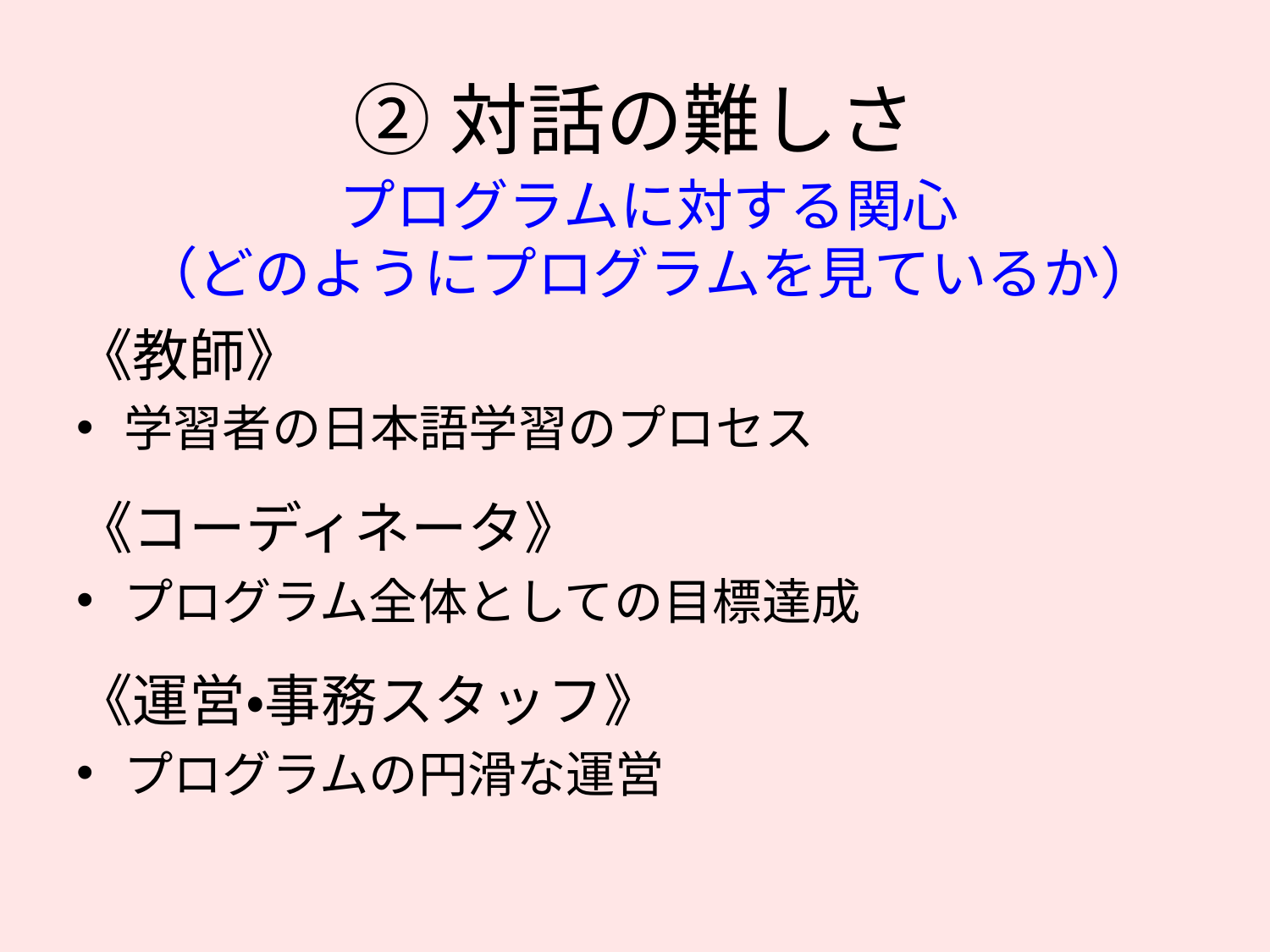

# ②対話の難しさ
プログラムに対する関心
（どのようにプログラムを見ているか）
《教師》
学習者の日本語学習のプロセス

《コーディネータ》
プログラム全体としての目標達成

《運営・事務スタッフ》
プログラムの円滑な運営